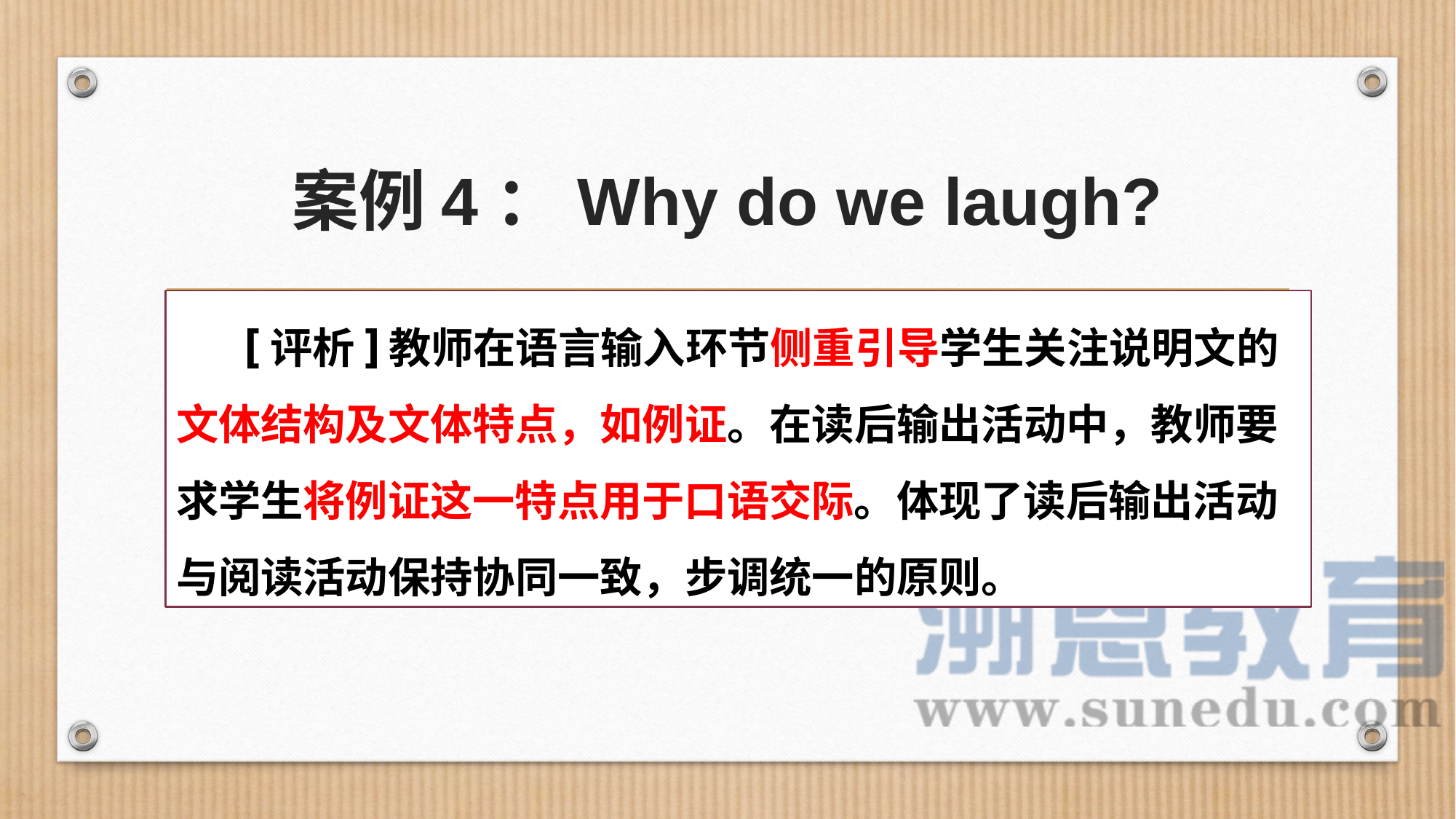

# 案例4：Why do we laugh?
       [评析]教师在语言输入环节侧重引导学生关注说明文的文体结构及文体特点，如例证。在读后输出活动中，教师要求学生将例证这一特点用于口语交际。体现了读后输出活动与阅读活动保持协同一致，步调统一的原则。